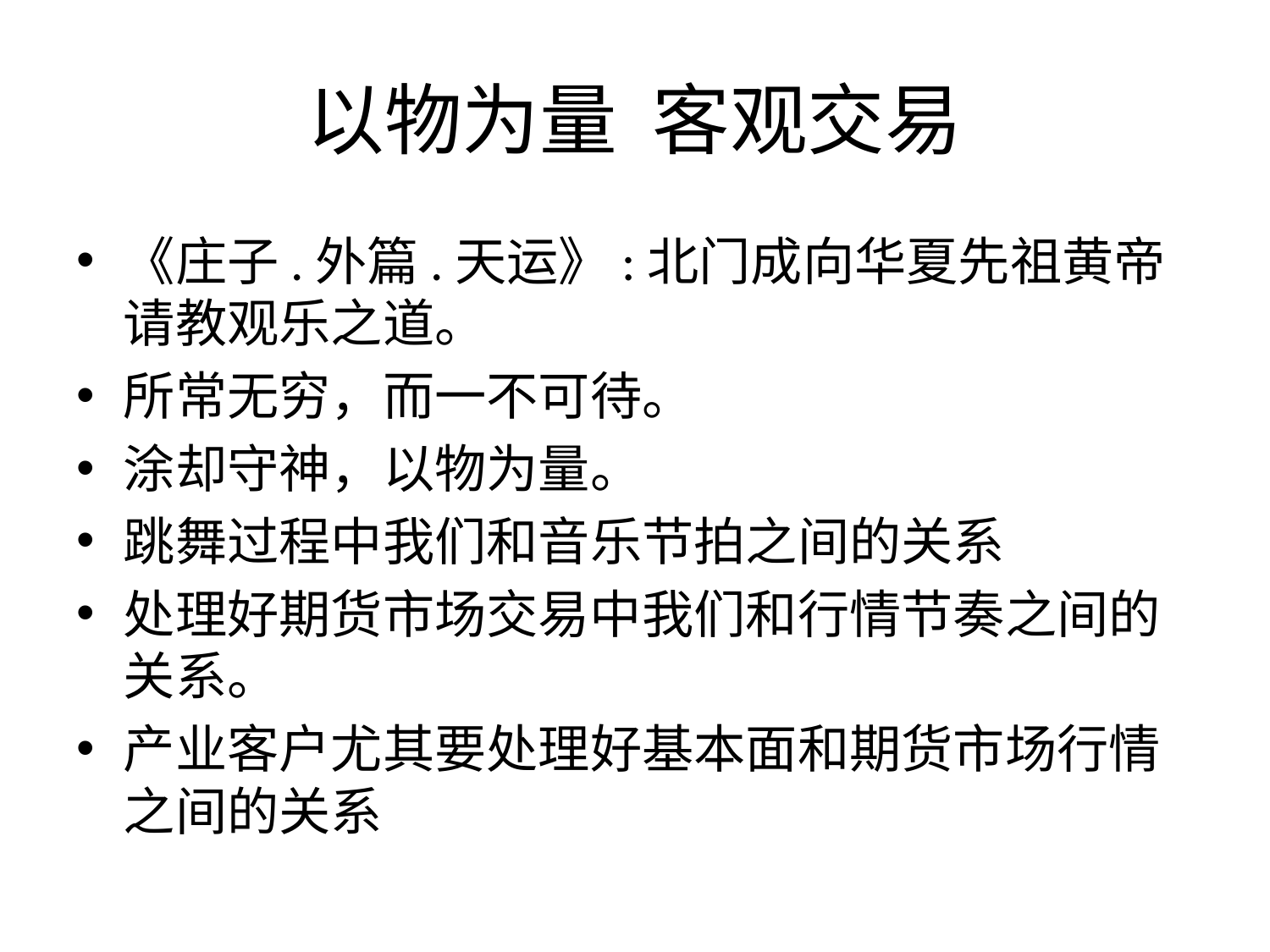

# 以物为量  客观交易
《庄子.外篇.天运》:北门成向华夏先祖黄帝请教观乐之道。
所常无穷，而一不可待。
涂却守神，以物为量。
跳舞过程中我们和音乐节拍之间的关系
处理好期货市场交易中我们和行情节奏之间的关系。
产业客户尤其要处理好基本面和期货市场行情之间的关系